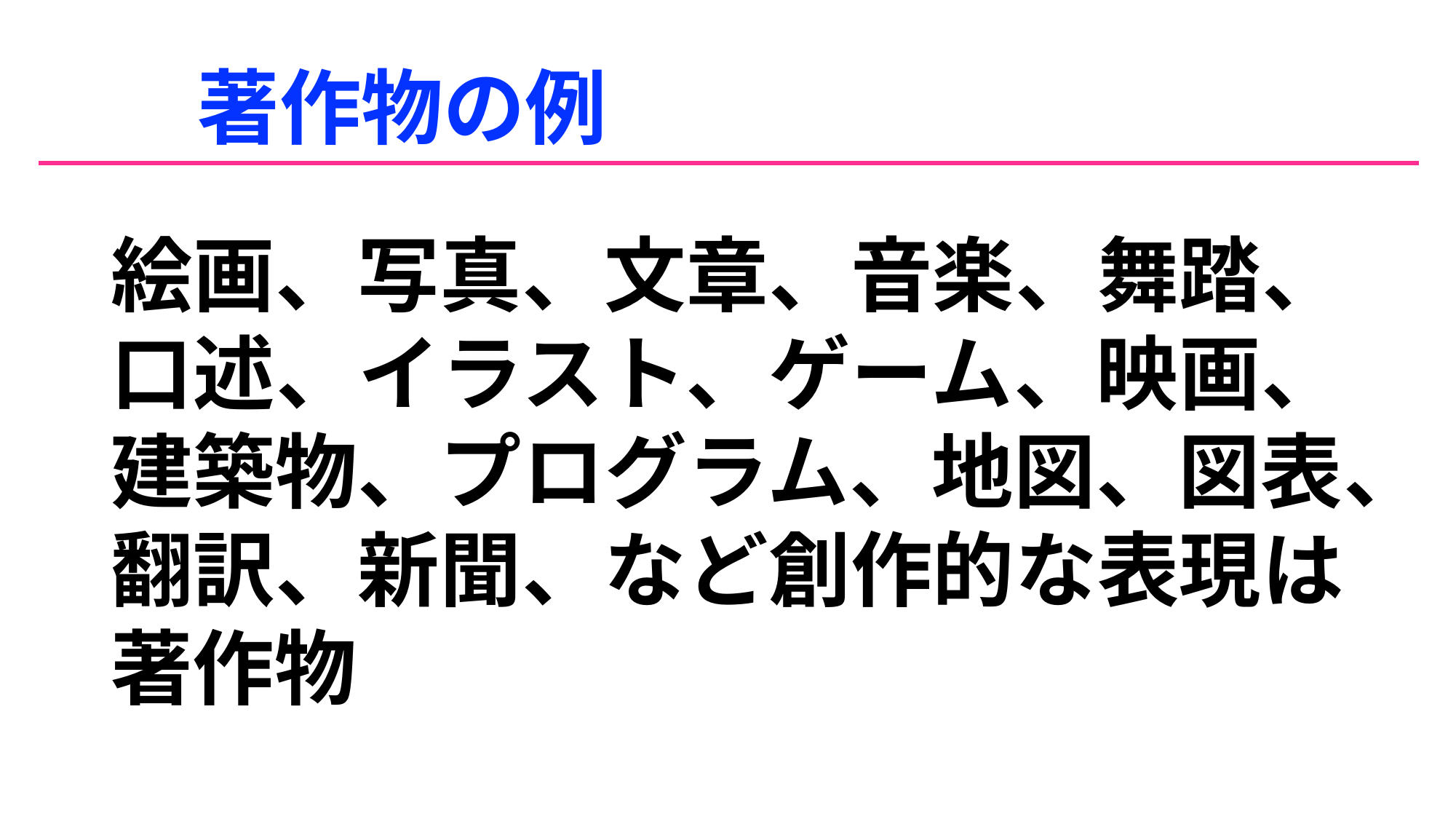

# 著作物の例
絵画、写真、文章、音楽、舞踏、口述、イラスト、ゲーム、映画、建築物、プログラム、地図、図表、翻訳、新聞、など創作的な表現は著作物